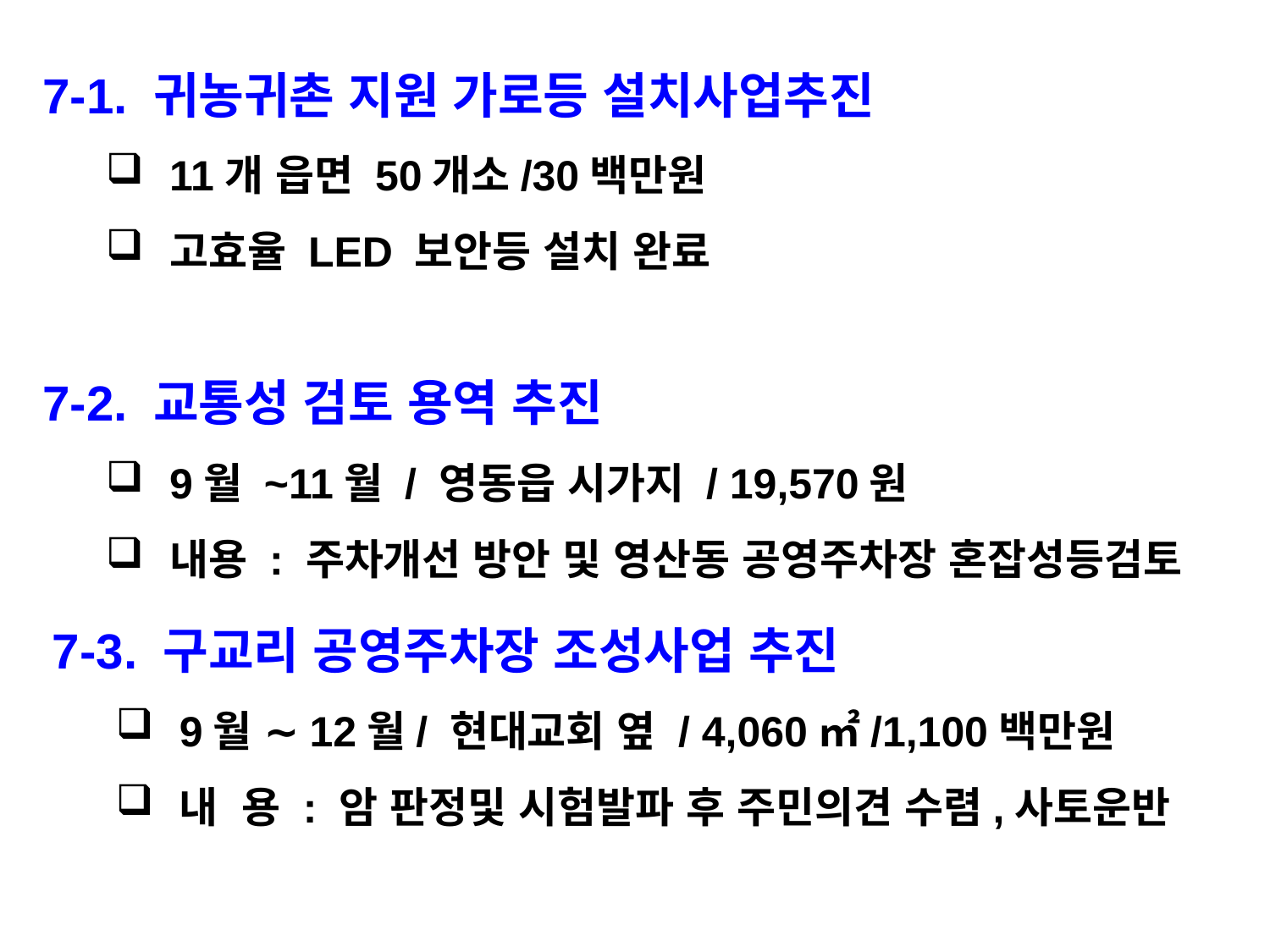

7-1. 귀농귀촌 지원 가로등 설치사업추진
11개 읍면 50개소/30백만원
고효율 LED 보안등 설치 완료

7-2. 교통성 검토 용역 추진
9월 ~11월 / 영동읍 시가지 / 19,570원
내용 : 주차개선 방안 및 영산동 공영주차장 혼잡성등검토

7-3. 구교리 공영주차장 조성사업 추진
9월 ∼12월/ 현대교회 옆 / 4,060㎡/1,100백만원
내  용 : 암 판정및 시험발파 후 주민의견 수렴,사토운반